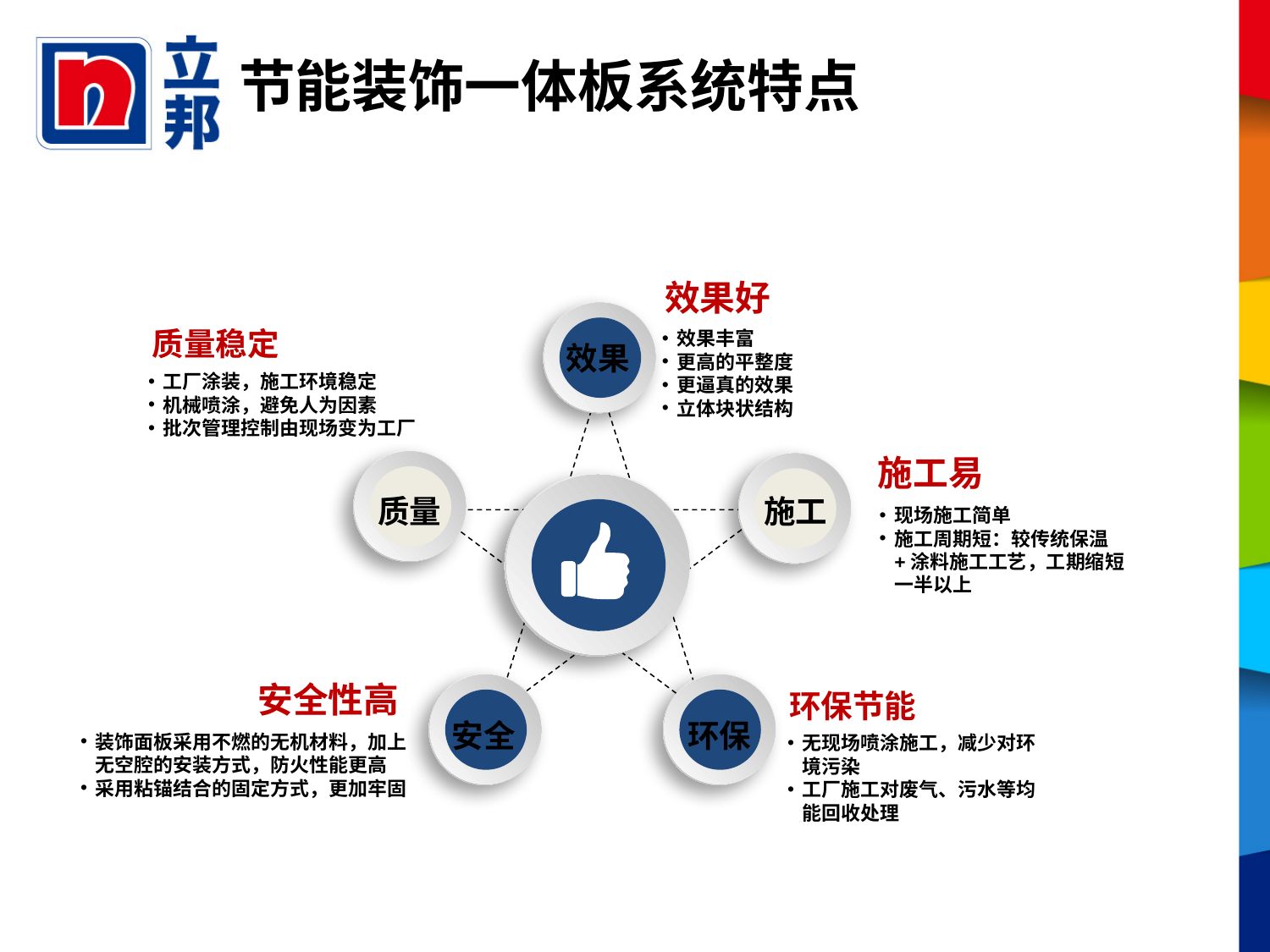

节能装饰一体板系统特点

效果好
效果丰富
更高的平整度
更逼真的效果
立体块状结构

效果

质量

施工

安全

环保
质量稳定
工厂涂装，施工环境稳定
机械喷涂，避免人为因素
批次管理控制由现场变为工厂
施工易
现场施工简单
施工周期短：较传统保温+涂料施工工艺，工期缩短一半以上

安全性高
装饰面板采用不燃的无机材料，加上无空腔的安装方式，防火性能更高
采用粘锚结合的固定方式，更加牢固
环保节能
无现场喷涂施工，减少对环境污染
工厂施工对废气、污水等均能回收处理